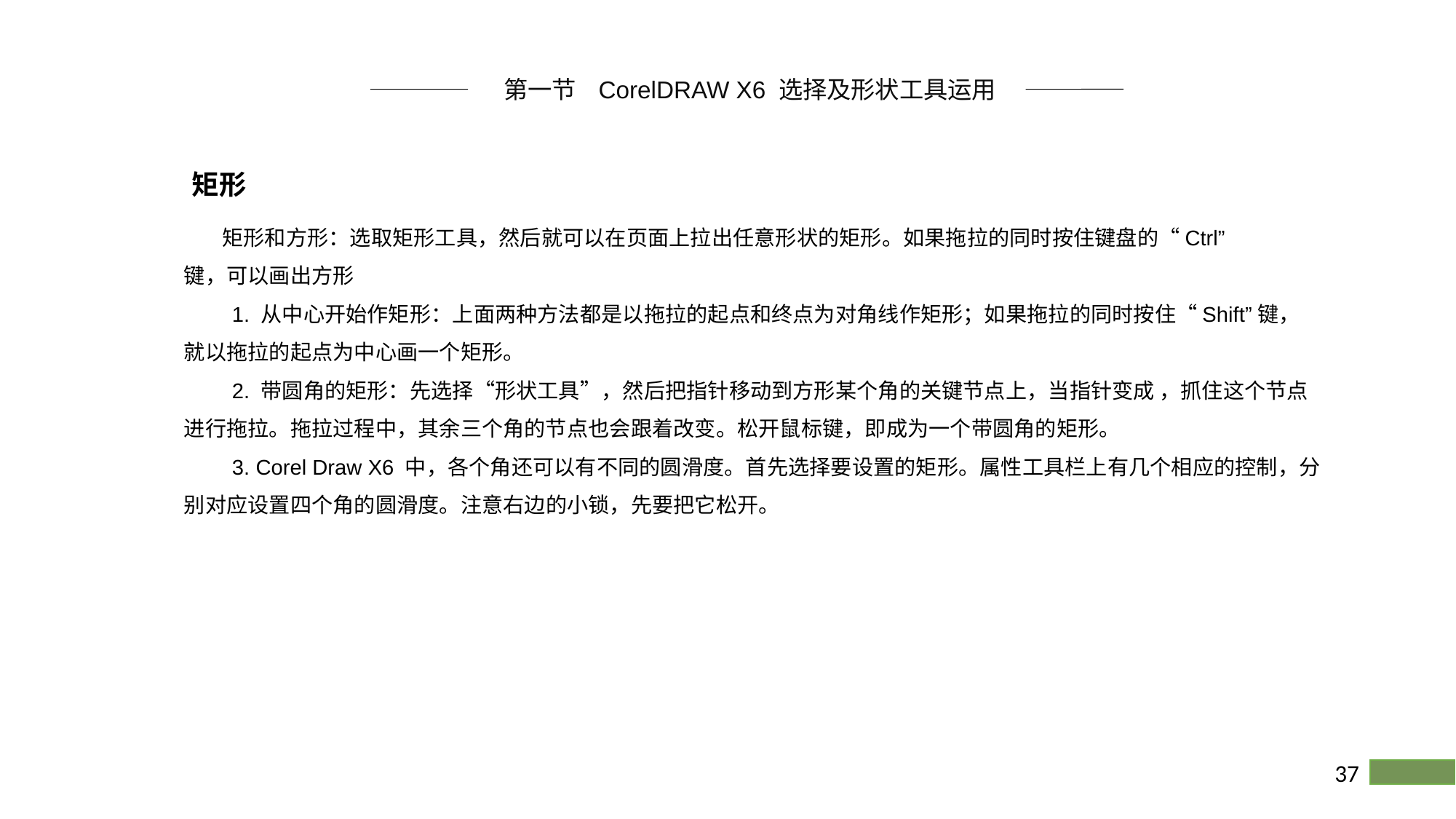

第一节   CorelDRAW X6 选择及形状工具运用
矩形
       矩形和方形：选取矩形工具，然后就可以在页面上拉出任意形状的矩形。如果拖拉的同时按住键盘的“Ctrl”
键，可以画出方形
        1. 从中心开始作矩形：上面两种方法都是以拖拉的起点和终点为对角线作矩形；如果拖拉的同时按住“Shift”键，就以拖拉的起点为中心画一个矩形。
        2. 带圆角的矩形：先选择“形状工具”，然后把指针移动到方形某个角的关键节点上，当指针变成 ，抓住这个节点进行拖拉。拖拉过程中，其余三个角的节点也会跟着改变。松开鼠标键，即成为一个带圆角的矩形。
        3. Corel Draw X6 中，各个角还可以有不同的圆滑度。首先选择要设置的矩形。属性工具栏上有几个相应的控制，分别对应设置四个角的圆滑度。注意右边的小锁，先要把它松开。
37